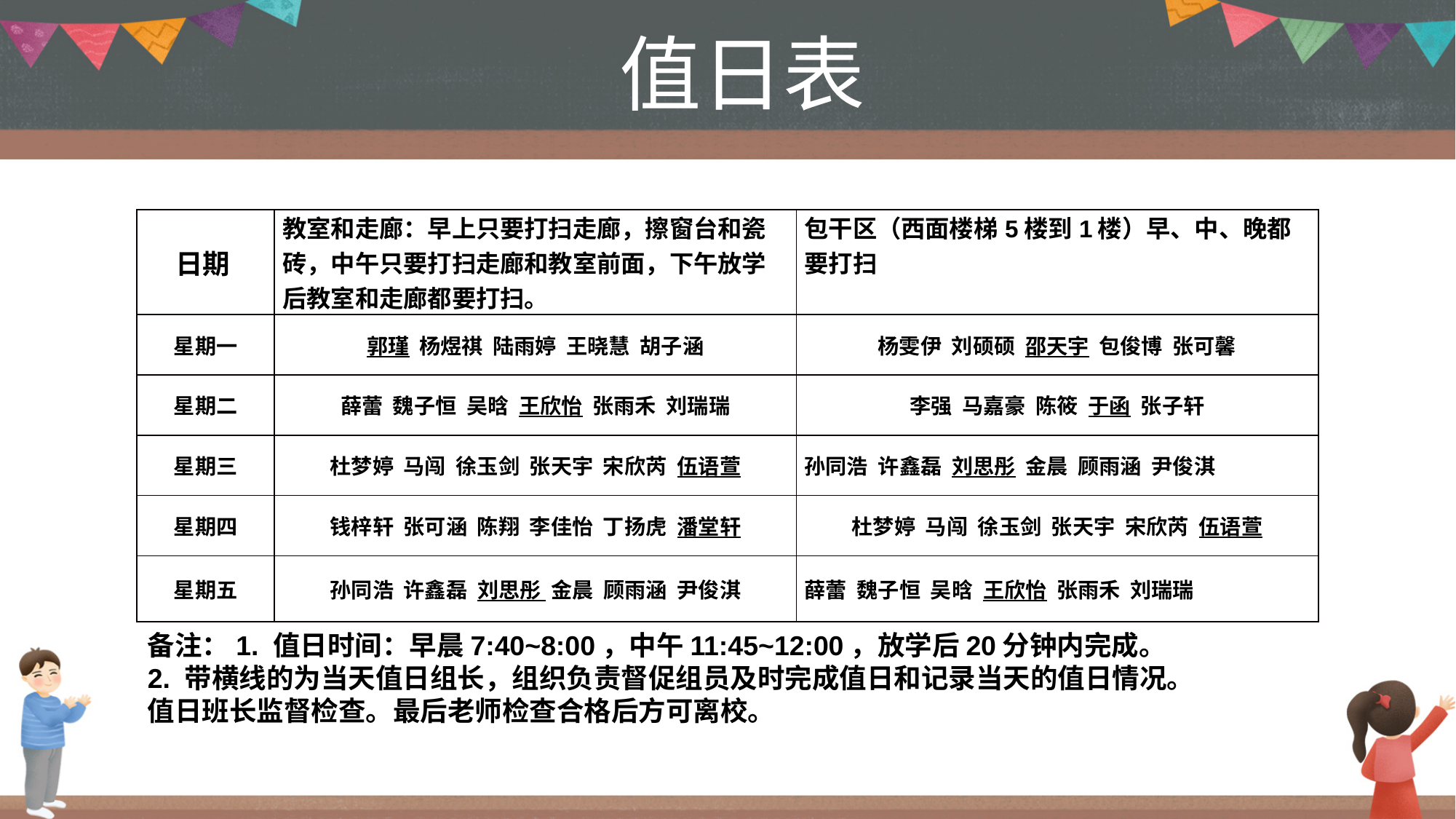

值日表
| 日期 | 教室和走廊：早上只要打扫走廊，擦窗台和瓷砖，中午只要打扫走廊和教室前面，下午放学后教室和走廊都要打扫。 | 包干区（西面楼梯5楼到1楼）早、中、晚都要打扫 |
| --- | --- | --- |
| 星期一 | 郭瑾 杨煜祺 陆雨婷 王晓慧 胡子涵 | 杨雯伊 刘硕硕 邵天宇 包俊博 张可馨 |
| 星期二 | 薛蕾 魏子恒 吴晗 王欣怡 张雨禾 刘瑞瑞 | 李强 马嘉豪 陈筱 于函 张子轩 |
| 星期三 | 杜梦婷 马闯 徐玉剑 张天宇 宋欣芮 伍语萱 | 孙同浩 许鑫磊 刘思彤 金晨 顾雨涵 尹俊淇 |
| 星期四 | 钱梓轩 张可涵 陈翔 李佳怡 丁扬虎 潘堂轩 | 杜梦婷 马闯 徐玉剑 张天宇 宋欣芮 伍语萱 |
| 星期五 | 孙同浩 许鑫磊 刘思彤 金晨 顾雨涵 尹俊淇 | 薛蕾 魏子恒 吴晗 王欣怡 张雨禾 刘瑞瑞 |
备注：1. 值日时间：早晨7:40~8:00，中午11:45~12:00，放学后20分钟内完成。2. 带横线的为当天值日组长，组织负责督促组员及时完成值日和记录当天的值日情况。值日班长监督检查。最后老师检查合格后方可离校。